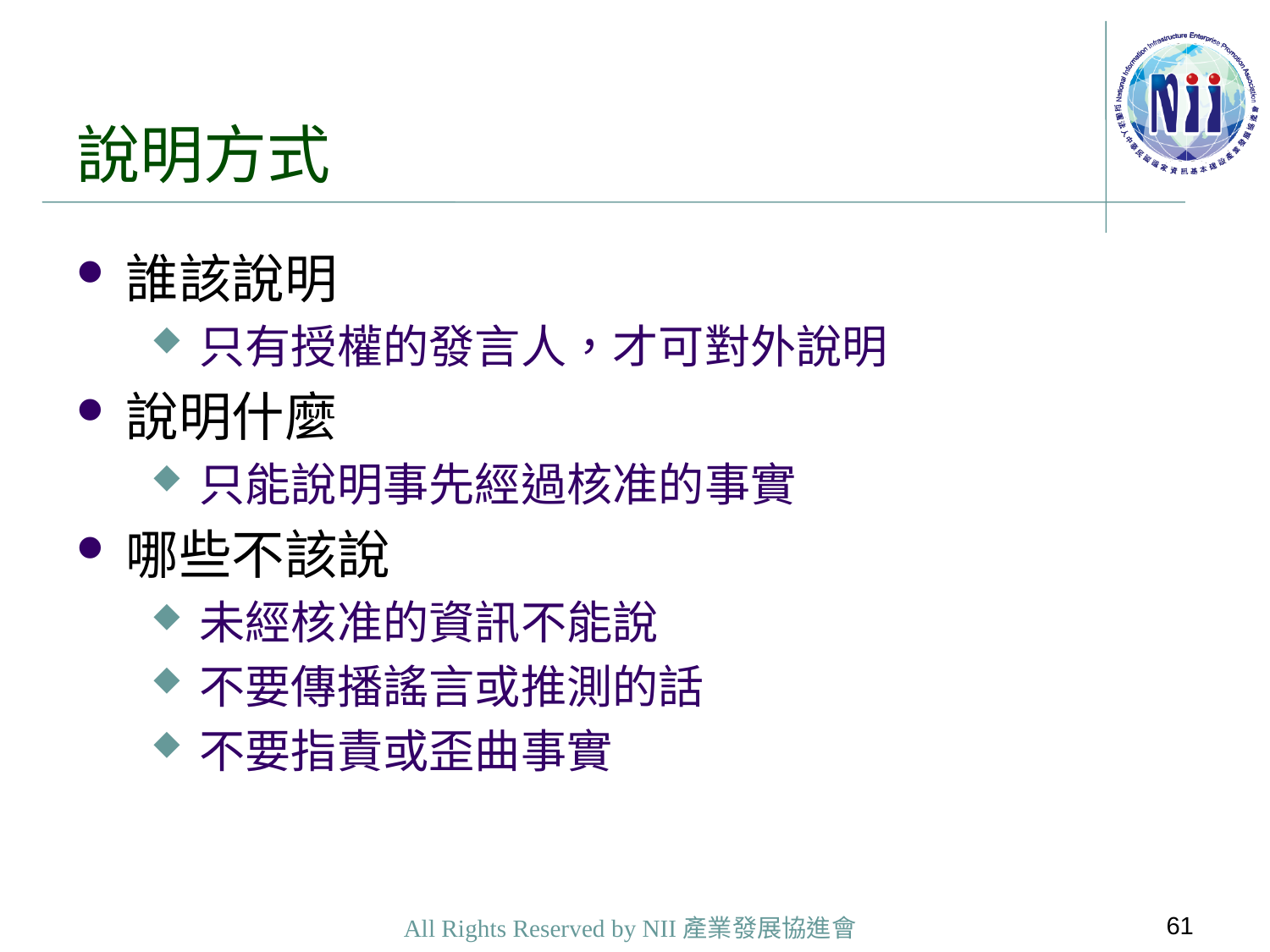

# 說明方式
誰該說明
只有授權的發言人，才可對外說明
說明什麼
只能說明事先經過核准的事實
哪些不該說
未經核准的資訊不能說
不要傳播謠言或推測的話
不要指責或歪曲事實
61
All Rights Reserved by NII產業發展協進會